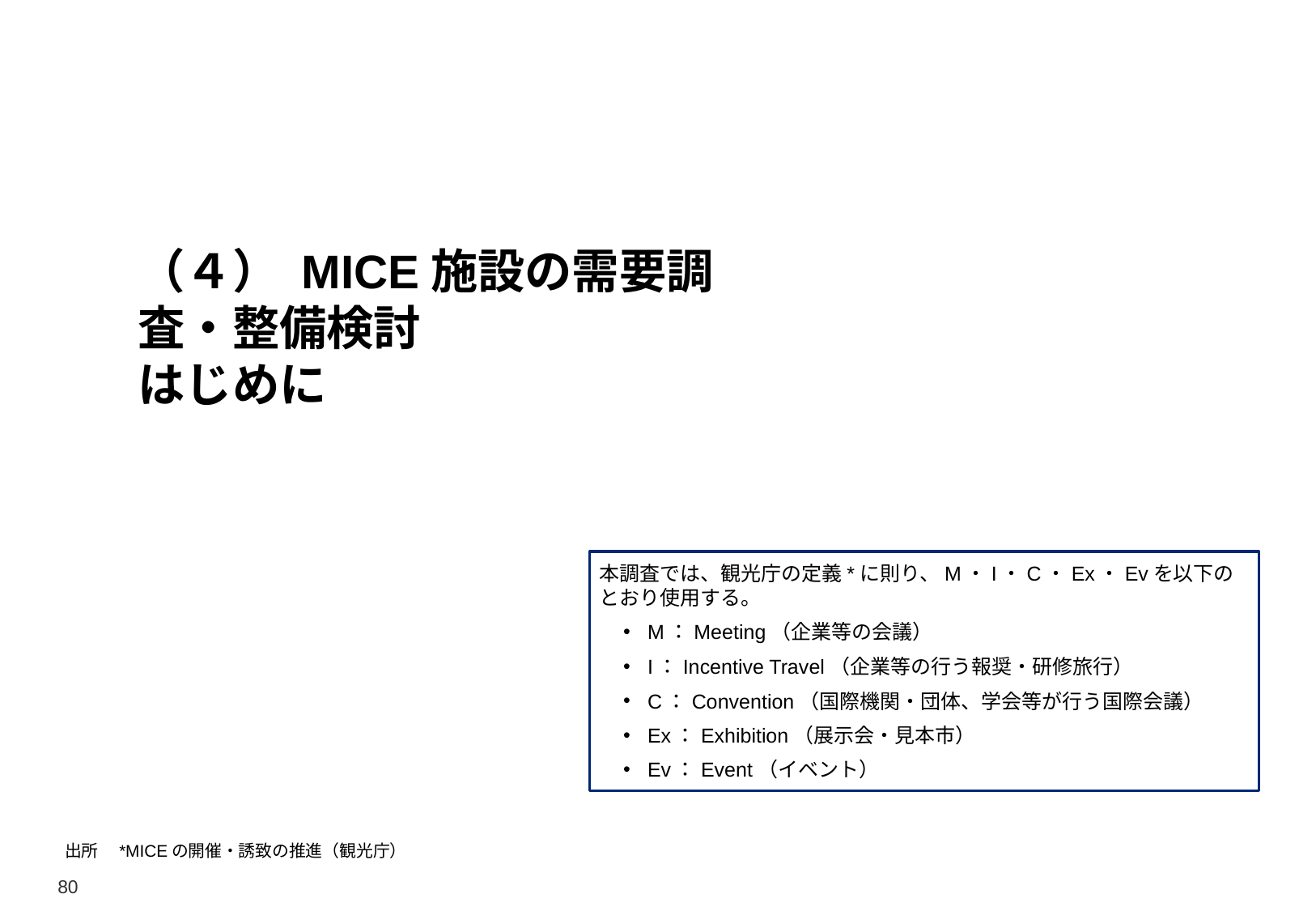

（４） MICE施設の需要調査・整備検討
はじめに
本調査では、観光庁の定義*に則り、M・I・C・Ex・Evを以下のとおり使用する。
M：Meeting（企業等の会議）
I：Incentive Travel（企業等の行う報奨・研修旅行）
C：Convention（国際機関・団体、学会等が行う国際会議）
Ex：Exhibition（展示会・見本市）
Ev：Event（イベント）
出所　*MICEの開催・誘致の推進（観光庁）
80